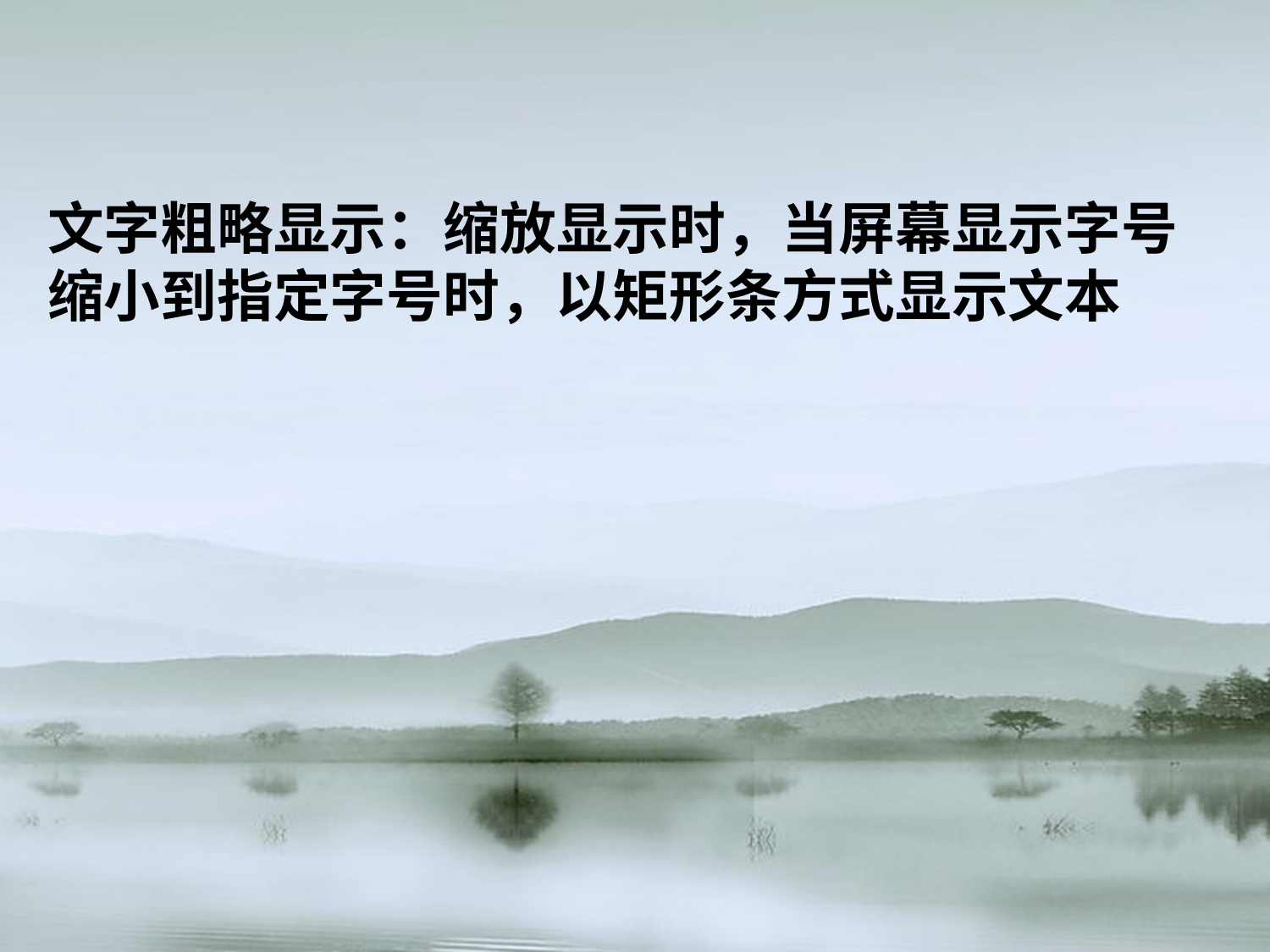

#
文字粗略显示：缩放显示时，当屏幕显示字号缩小到指定字号时，以矩形条方式显示文本